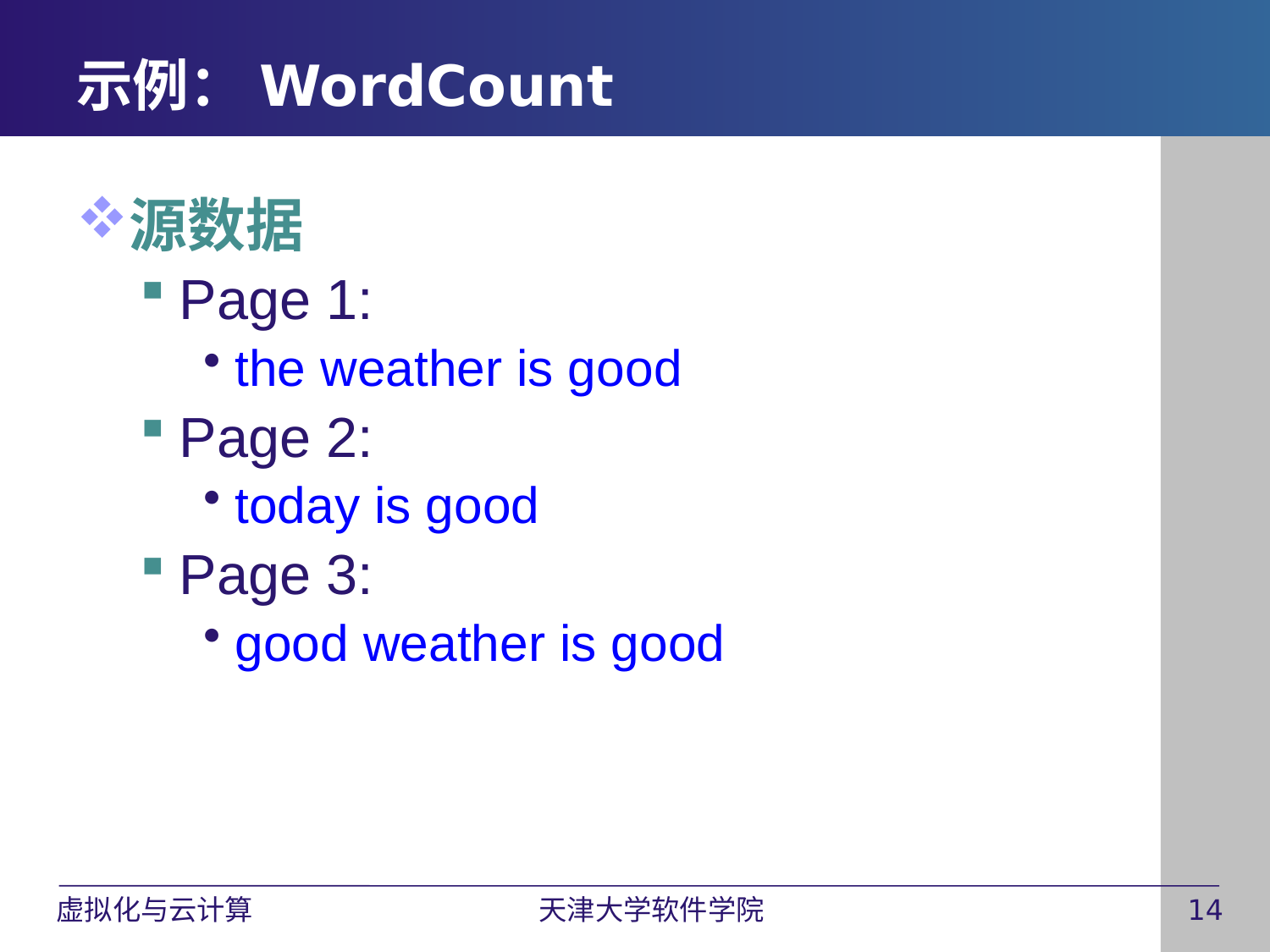

# 示例：WordCount
源数据
Page 1:
the weather is good
Page 2:
today is good
Page 3:
good weather is good